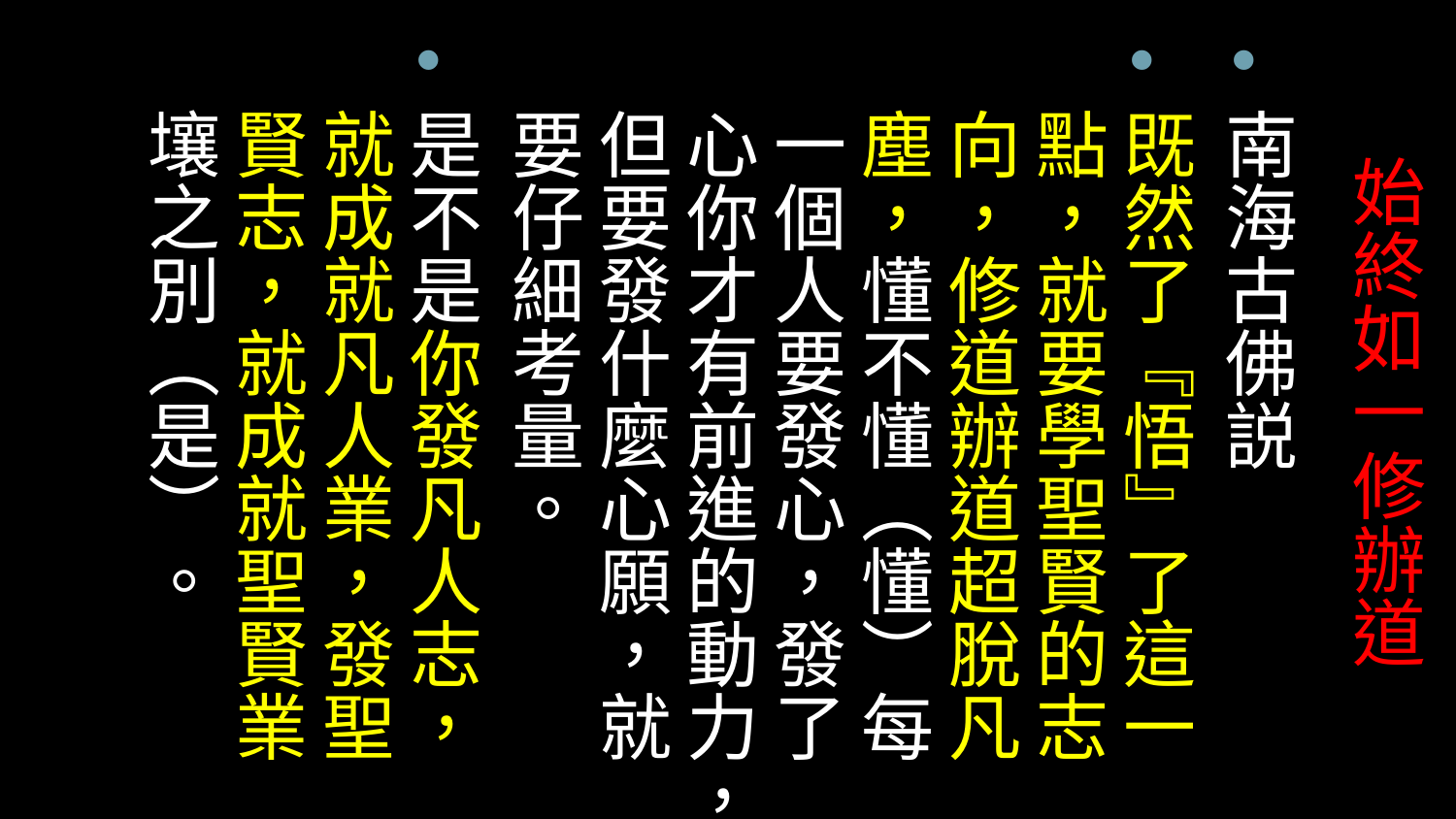

# 始終如一修辦道
南海古佛説
既然了『悟』了這一點，就要學聖賢的志向，修道辦道超脫凡塵，懂不懂（懂）每一個人要發心，發了心你才有前進的動力，但要發什麼心願，就要仔細考量。
是不是你發凡人志，就成就凡人業，發聖賢志，就成就聖賢業壤之別（是）。